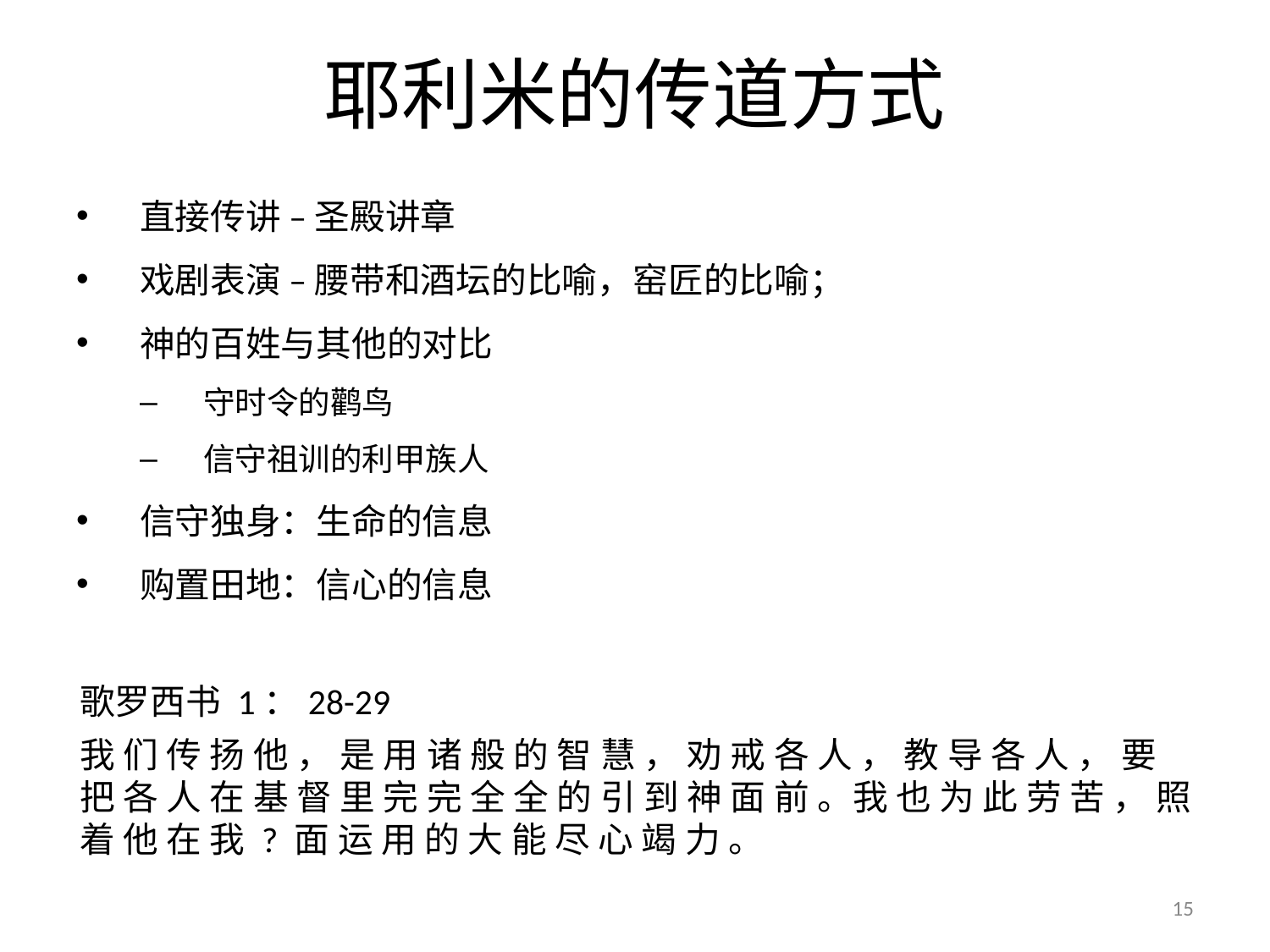

# 耶利米的传道方式
直接传讲 – 圣殿讲章
戏剧表演 – 腰带和酒坛的比喻，窑匠的比喻；
神的百姓与其他的对比
守时令的鹳鸟
信守祖训的利甲族人
信守独身：生命的信息
购置田地：信心的信息

歌罗西书 1：28-29
我 们 传 扬 他 ， 是 用 诸 般 的 智 慧 ， 劝 戒 各 人 ， 教 导 各 人 ， 要 把 各 人 在 基 督 里 完 完 全 全 的 引 到 神 面 前 。我 也 为 此 劳 苦 ， 照 着 他 在 我 ? 面 运 用 的 大 能 尽 心 竭 力 。
15